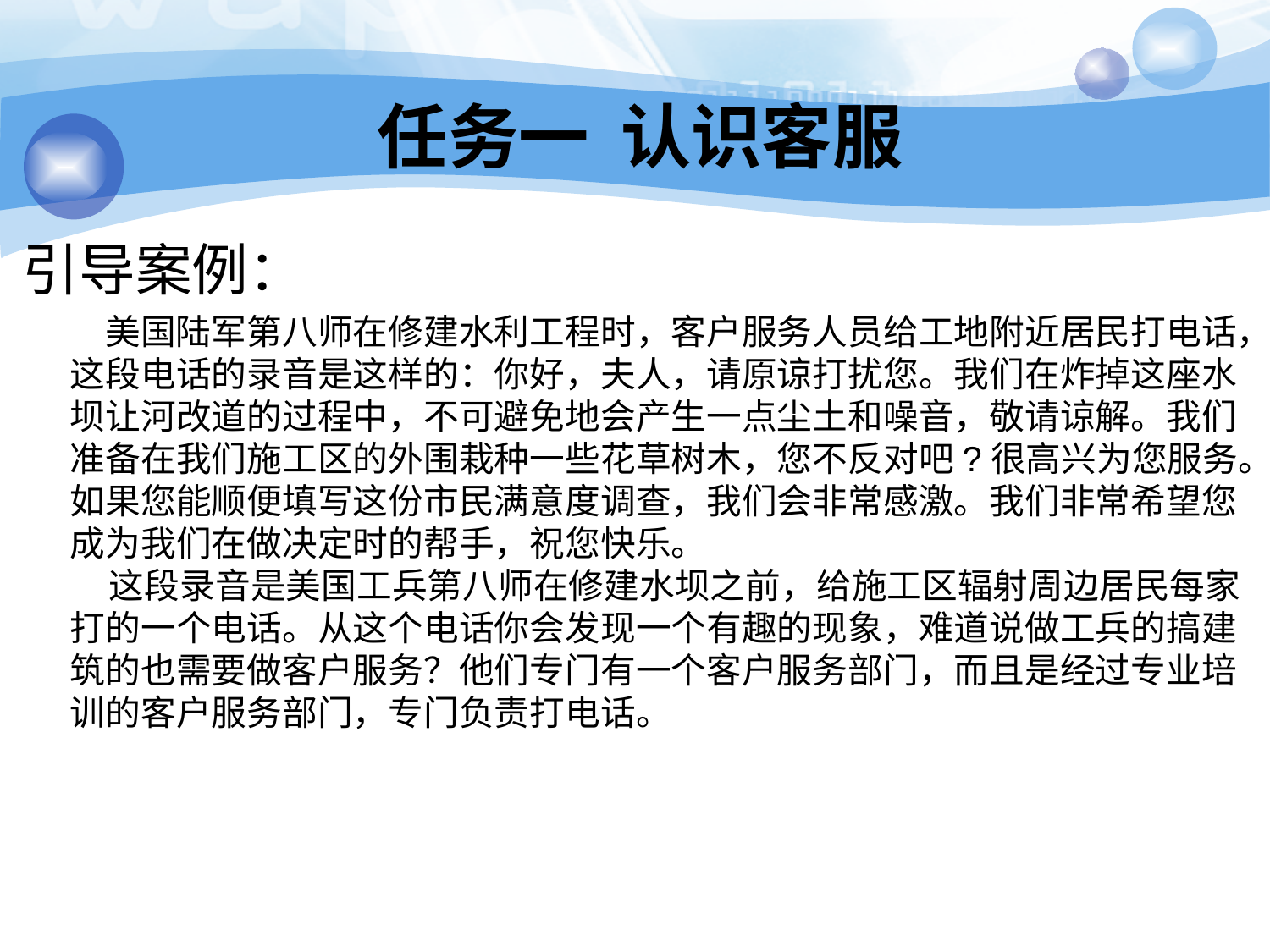

# 任务一  认识客服
引导案例：
            美国陆军第八师在修建水利工程时，客户服务人员给工地附近居民打电话，这段电话的录音是这样的：你好，夫人，请原谅打扰您。我们在炸掉这座水坝让河改道的过程中，不可避免地会产生一点尘土和噪音，敬请谅解。我们准备在我们施工区的外围栽种一些花草树木，您不反对吧?很高兴为您服务。如果您能顺便填写这份市民满意度调查，我们会非常感激。我们非常希望您成为我们在做决定时的帮手，祝您快乐。
     这段录音是美国工兵第八师在修建水坝之前，给施工区辐射周边居民每家打的一个电话。从这个电话你会发现一个有趣的现象，难道说做工兵的搞建筑的也需要做客户服务？他们专门有一个客户服务部门，而且是经过专业培训的客户服务部门，专门负责打电话。